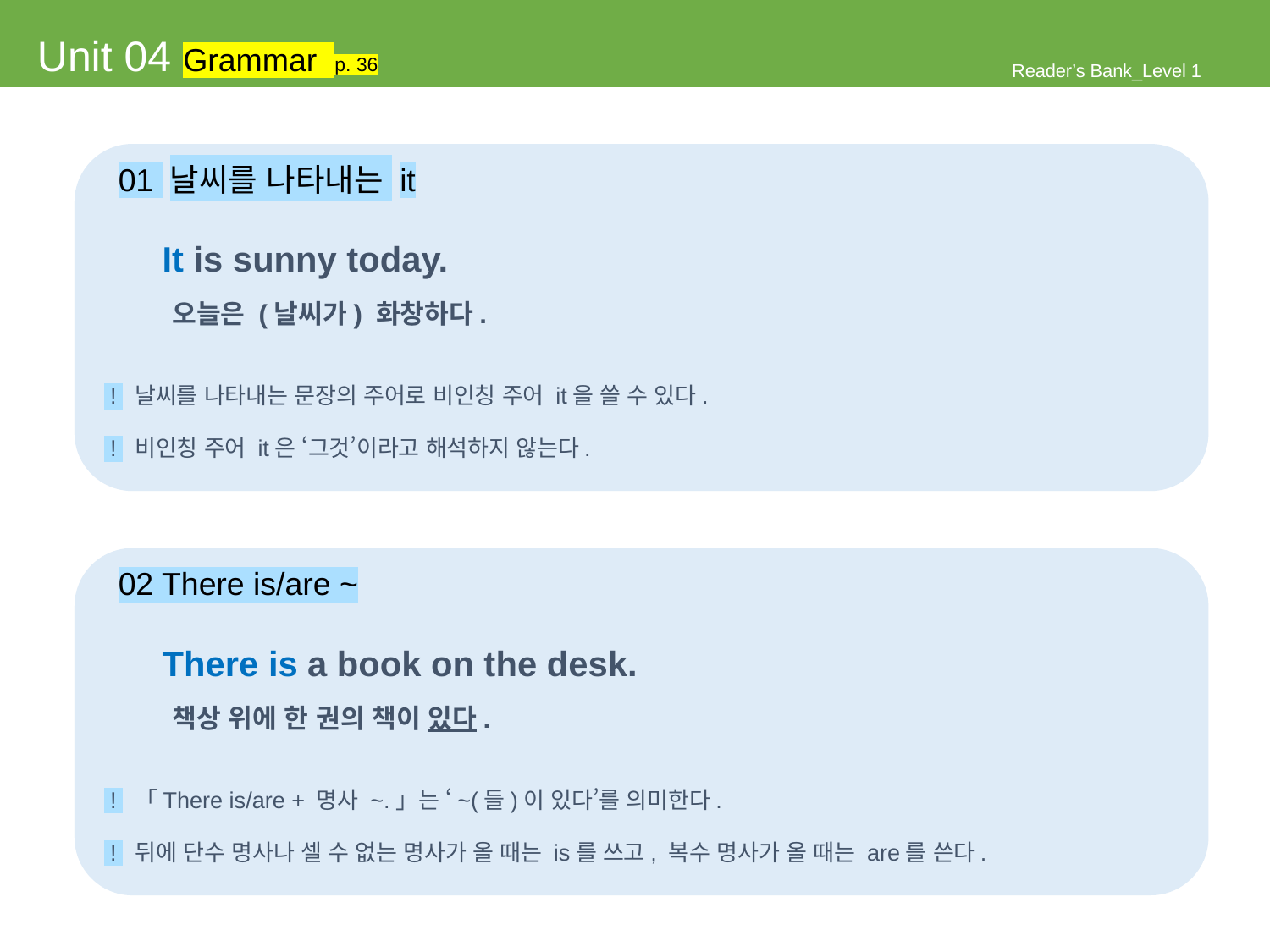

# Unit 04 Grammar  p. 36
Reader’s Bank_Level 1

  01 날씨를 나타내는 it

      It is sunny today.
      오늘은 (날씨가) 화창하다.

 !  날씨를 나타내는 문장의 주어로 비인칭 주어 it을 쓸 수 있다.
 !  비인칭 주어 it은 ‘그것’이라고 해석하지 않는다.

  02 There is/are ~

      There is a book on the desk.
      책상 위에 한 권의 책이 있다.

 !  「There is/are + 명사 ~.」는 ‘~(들)이 있다’를 의미한다.
 !  뒤에 단수 명사나 셀 수 없는 명사가 올 때는 is를 쓰고, 복수 명사가 올 때는 are를 쓴다.